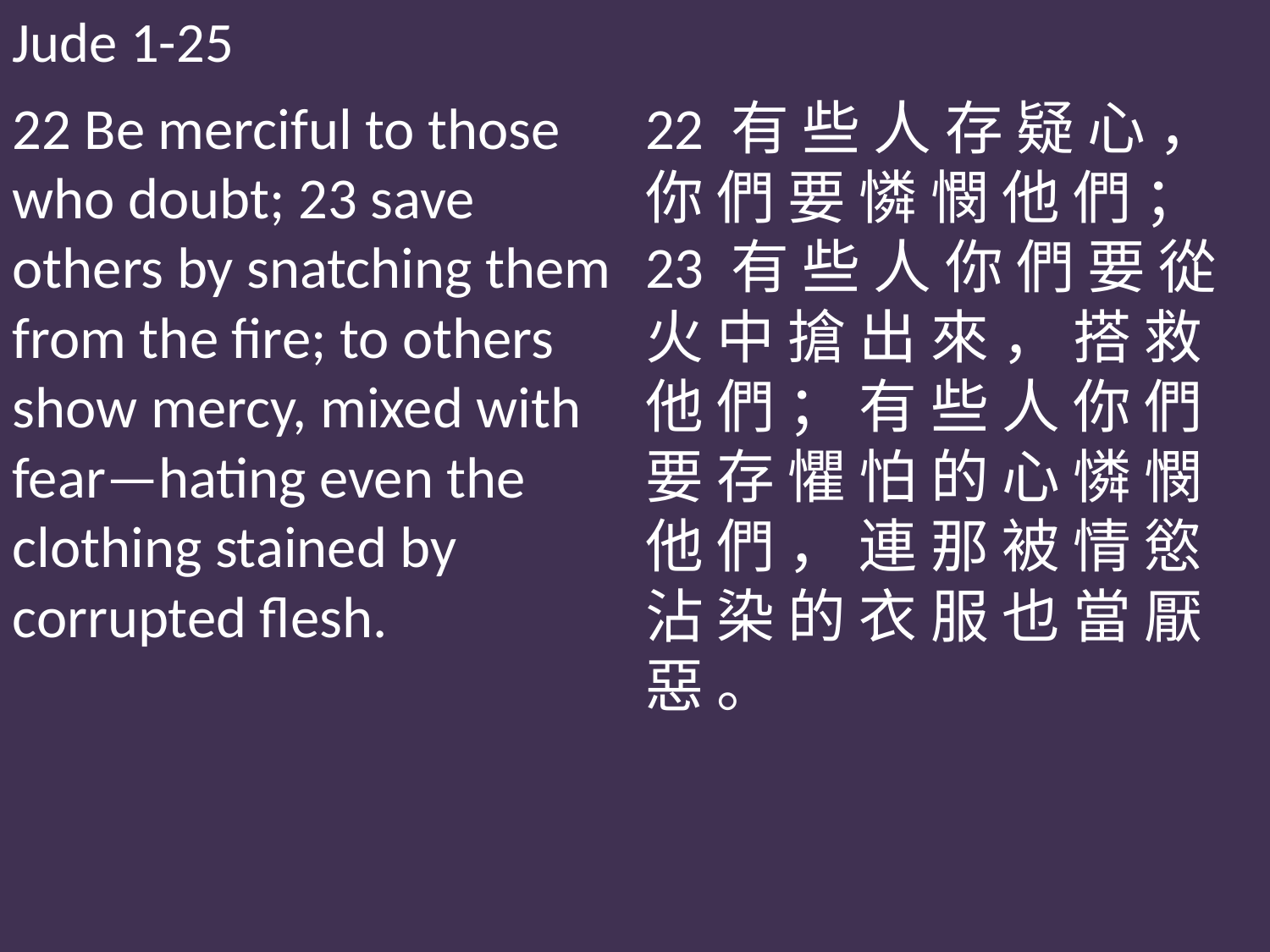

Jude 1-25
22 Be merciful to those who doubt; 23 save others by snatching them from the fire; to others show mercy, mixed with fear—hating even the clothing stained by corrupted flesh.
22 有 些 人 存 疑 心 ， 你 們 要 憐 憫 他 們 ；23 有 些 人 你 們 要 從 火 中 搶 出 來 ， 搭 救 他 們 ； 有 些 人 你 們 要 存 懼 怕 的 心 憐 憫 他 們 ， 連 那 被 情 慾 沾 染 的 衣 服 也 當 厭 惡 。